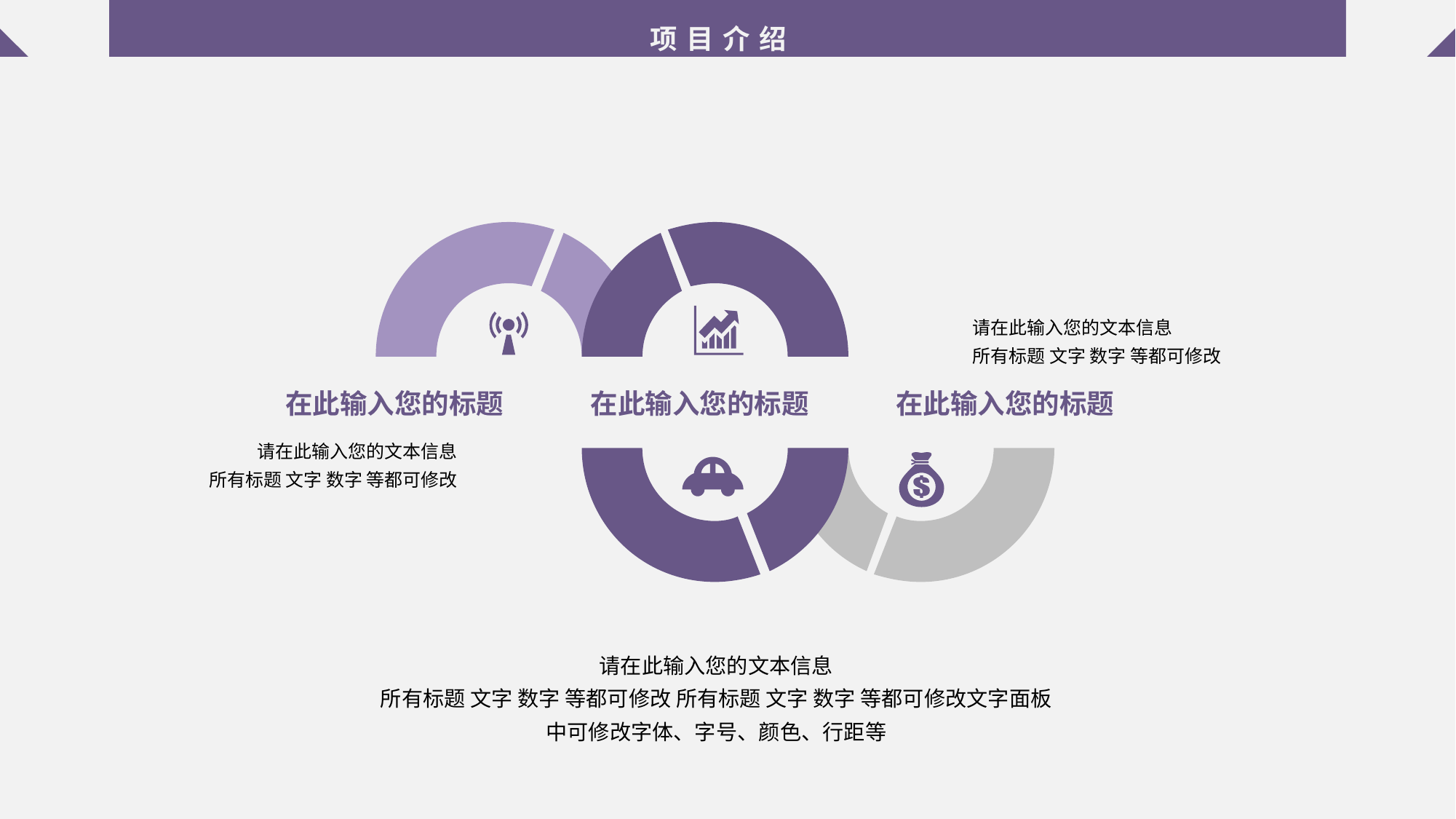

项目介绍

请在此输入您的文本信息
所有标题 文字 数字 等都可修改

在此输入您的标题
在此输入您的标题
在此输入您的标题
请在此输入您的文本信息
所有标题 文字 数字 等都可修改

请在此输入您的文本信息
所有标题 文字 数字 等都可修改 所有标题 文字 数字 等都可修改文字面板中可修改字体、字号、颜色、行距等